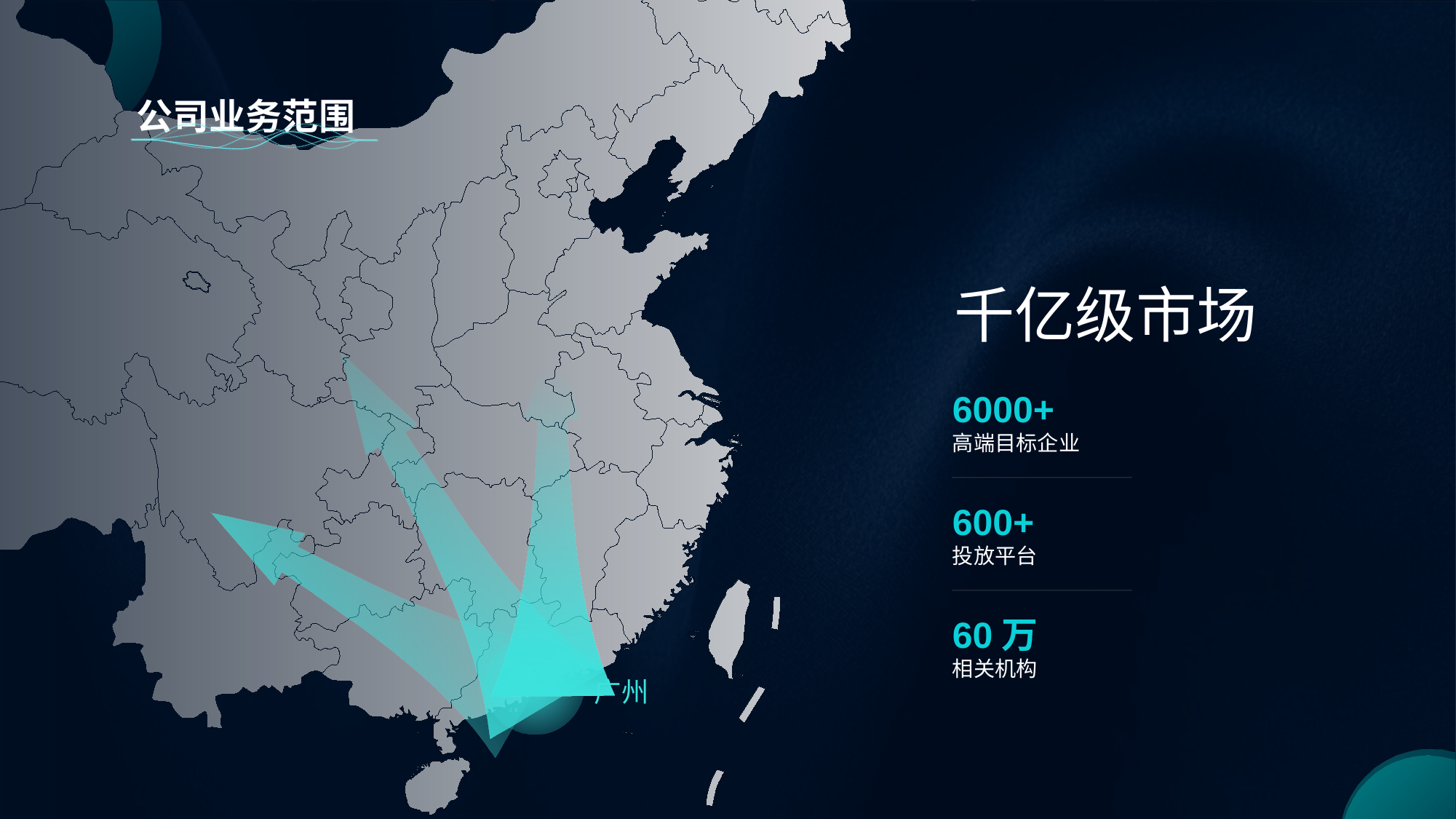

公司业务范围

千亿级市场
6000+
高端目标企业

600+
投放平台

60万
相关机构

广州